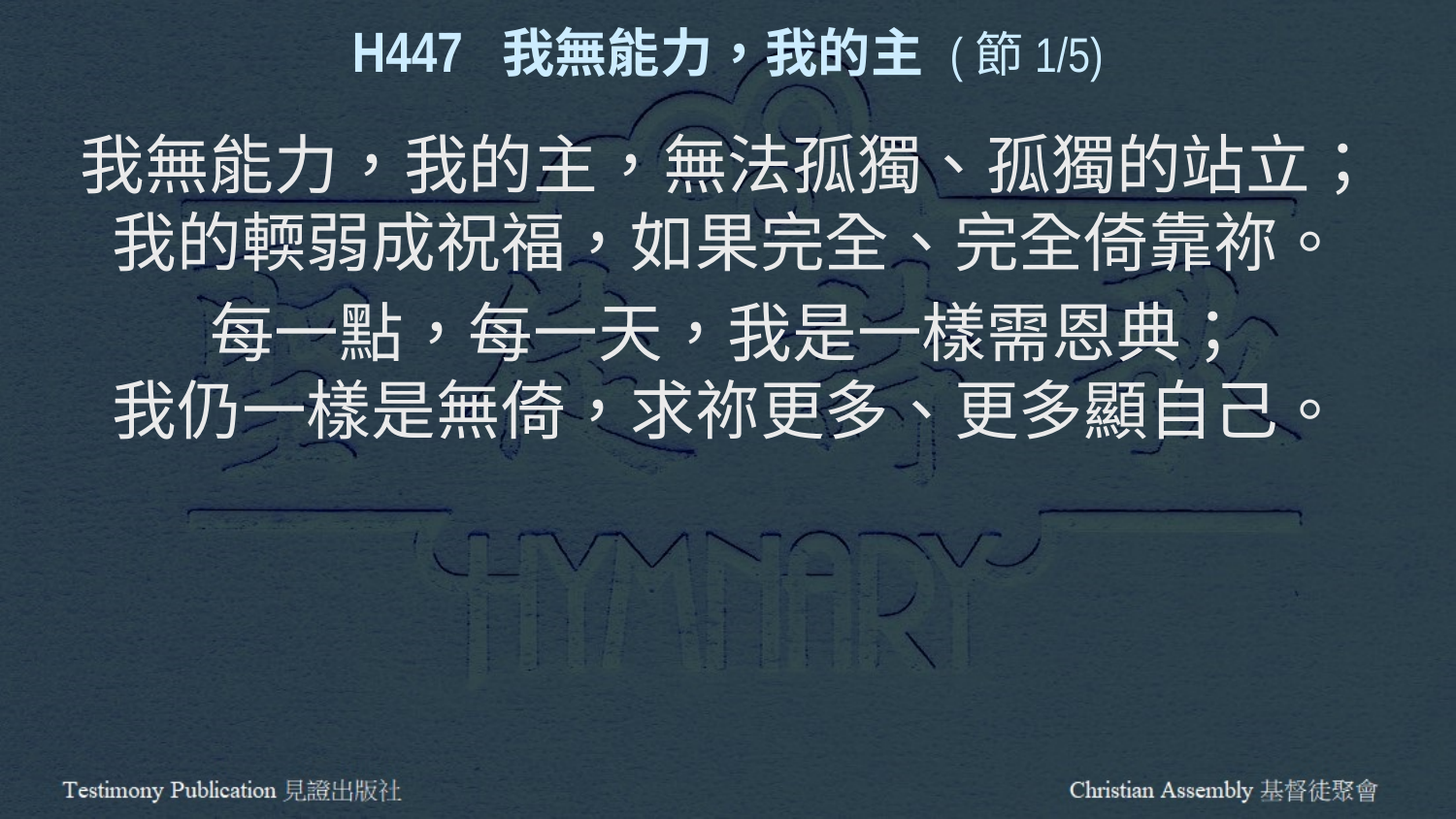

H447  我無能力，我的主 (節1/5)
我無能力，我的主，無法孤獨、孤獨的站立；
我的輭弱成祝福，如果完全、完全倚靠祢。
每一點，每一天，我是一樣需恩典；
我仍一樣是無倚，求祢更多、更多顯自己。